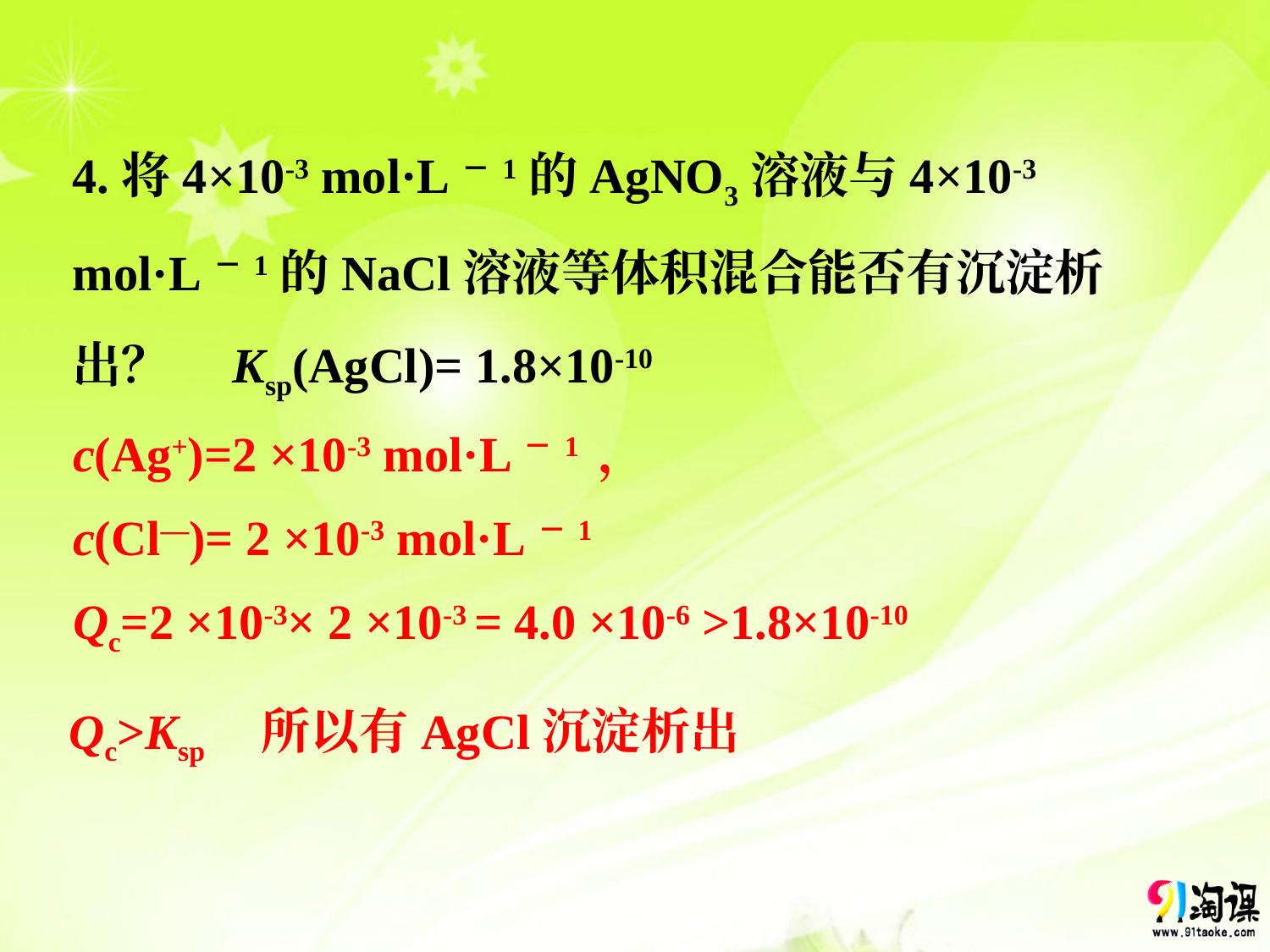

4.将4×10-3 mol·L－1的AgNO3溶液与4×10-3 mol·L－1的NaCl溶液等体积混合能否有沉淀析出？    Ksp(AgCl)= 1.8×10-10
c(Ag+)=2 ×10-3 mol·L－1 ，
c(Cl—)= 2 ×10-3 mol·L－1
Qc=2 ×10-3× 2 ×10-3 = 4.0 ×10-6 >1.8×10-10
Qc>Ksp    所以有AgCl沉淀析出